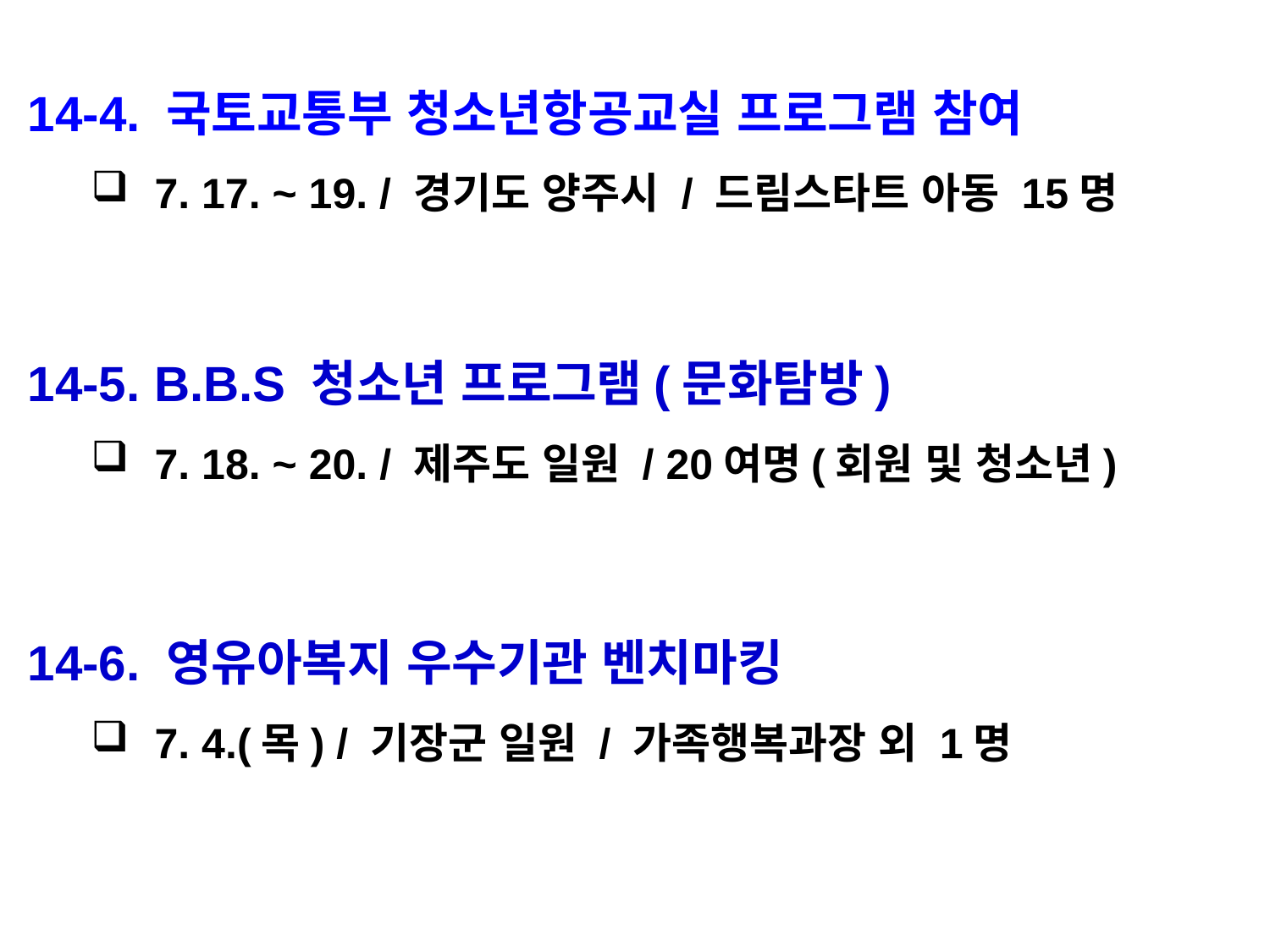

14-4. 국토교통부 청소년항공교실 프로그램 참여
7. 17. ~ 19. / 경기도 양주시 / 드림스타트 아동 15명
14-5. B.B.S 청소년 프로그램(문화탐방)
7. 18. ~ 20. / 제주도 일원 / 20여명(회원 및 청소년)

14-6. 영유아복지 우수기관 벤치마킹
7. 4.(목) / 기장군 일원 / 가족행복과장 외 1명